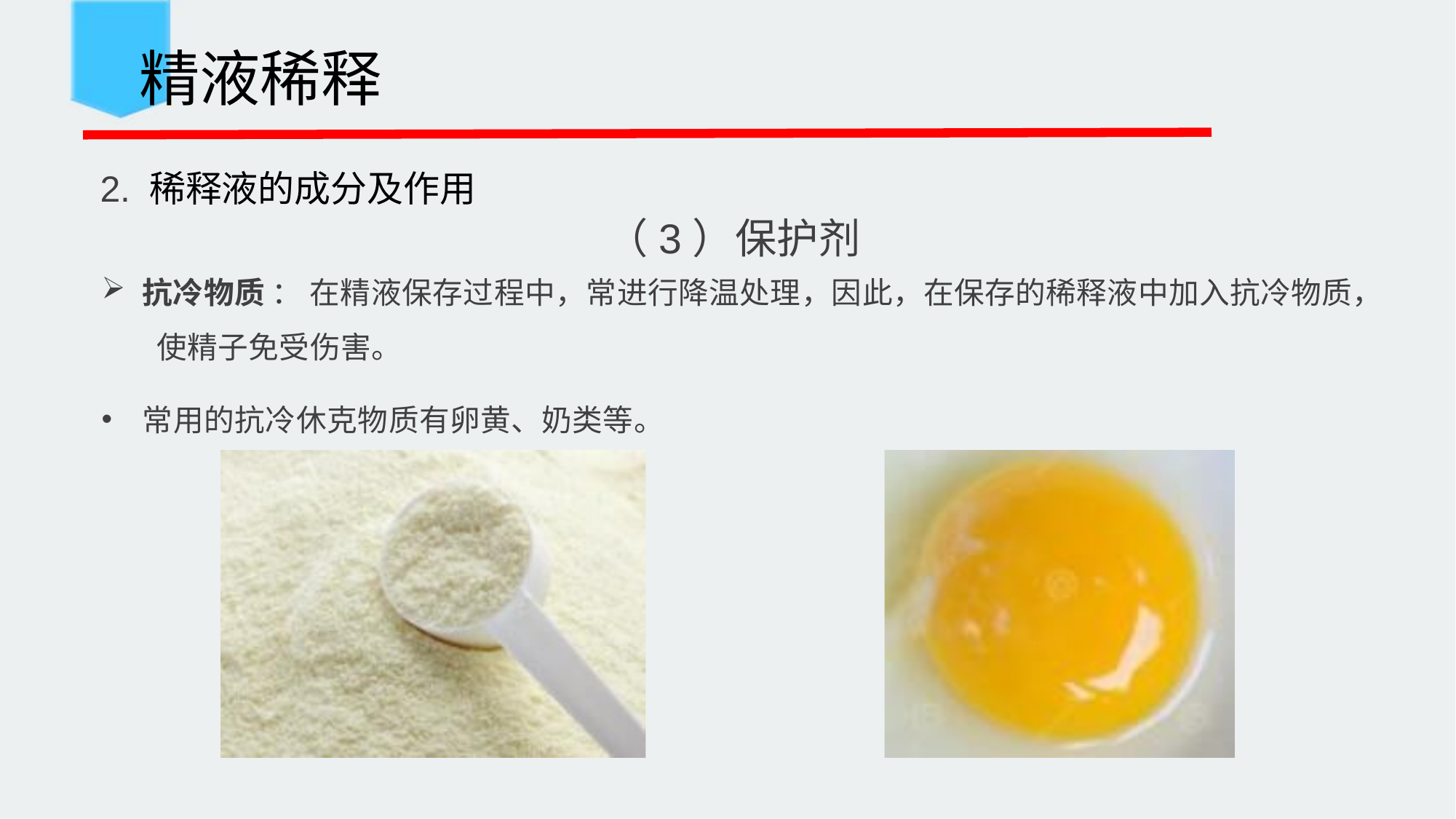

精液稀释

（3）保护剂

  2. 稀释液的成分及作用
抗冷物质 ： 在精液保存过程中，常进行降温处理，因此，在保存的稀释液中加入抗冷物质，  使精子免受伤害。
常用的抗冷休克物质有卵黄、奶类等。